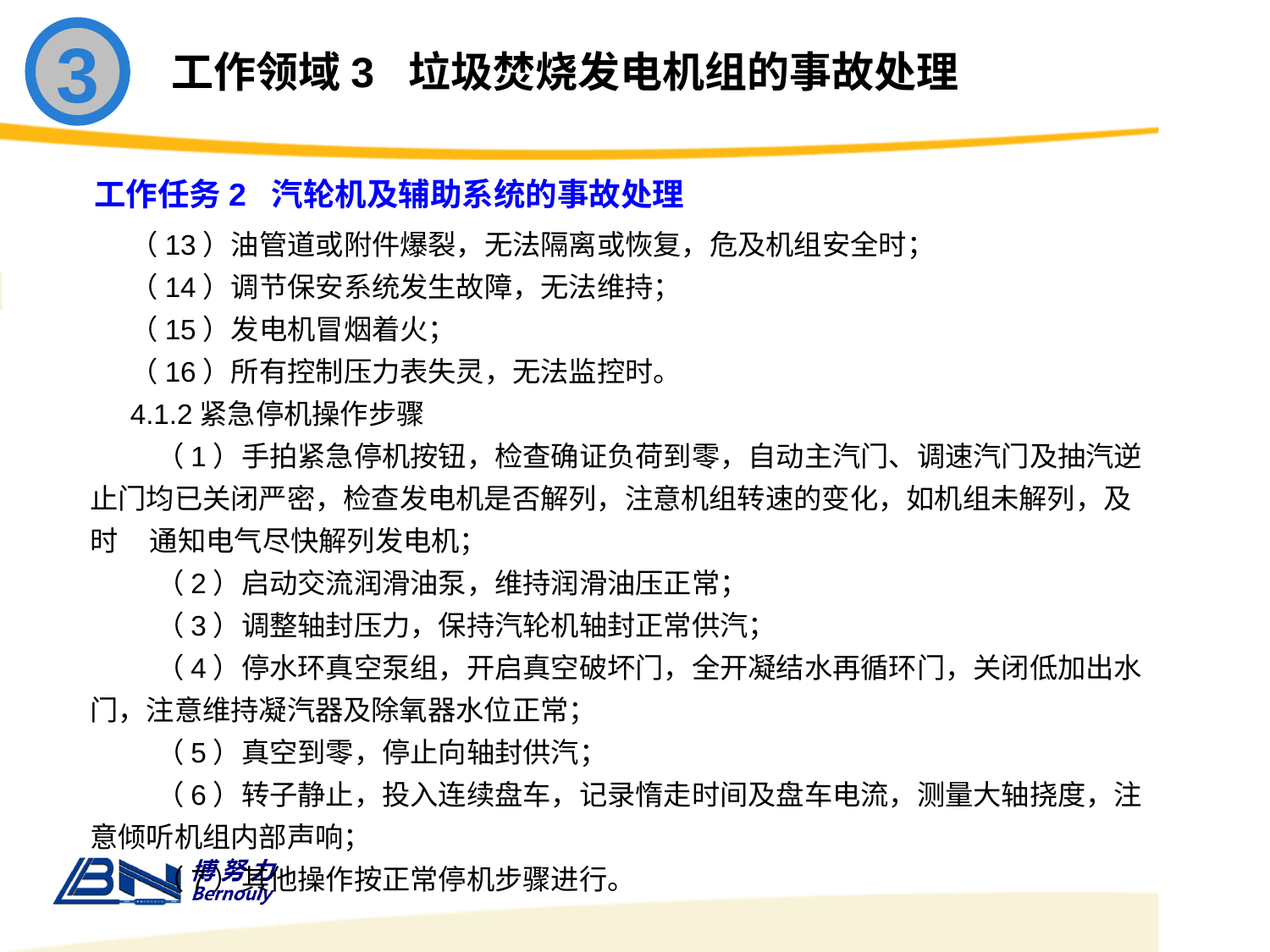

3
工作领域3  垃圾焚烧发电机组的事故处理
工作任务2  汽轮机及辅助系统的事故处理
（13）油管道或附件爆裂，无法隔离或恢复，危及机组安全时；
（14）调节保安系统发生故障，无法维持；
（15）发电机冒烟着火；
（16）所有控制压力表失灵，无法监控时。
4.1.2紧急停机操作步骤
   （1）手拍紧急停机按钮，检查确证负荷到零，自动主汽门、调速汽门及抽汽逆止门均已关闭严密，检查发电机是否解列，注意机组转速的变化，如机组未解列，及时     通知电气尽快解列发电机；
   （2）启动交流润滑油泵，维持润滑油压正常；
   （3）调整轴封压力，保持汽轮机轴封正常供汽；
   （4）停水环真空泵组，开启真空破坏门，全开凝结水再循环门，关闭低加出水门，注意维持凝汽器及除氧器水位正常；
   （5）真空到零，停止向轴封供汽；
   （6）转子静止，投入连续盘车，记录惰走时间及盘车电流，测量大轴挠度，注意倾听机组内部声响；
   （7）其他操作按正常停机步骤进行。